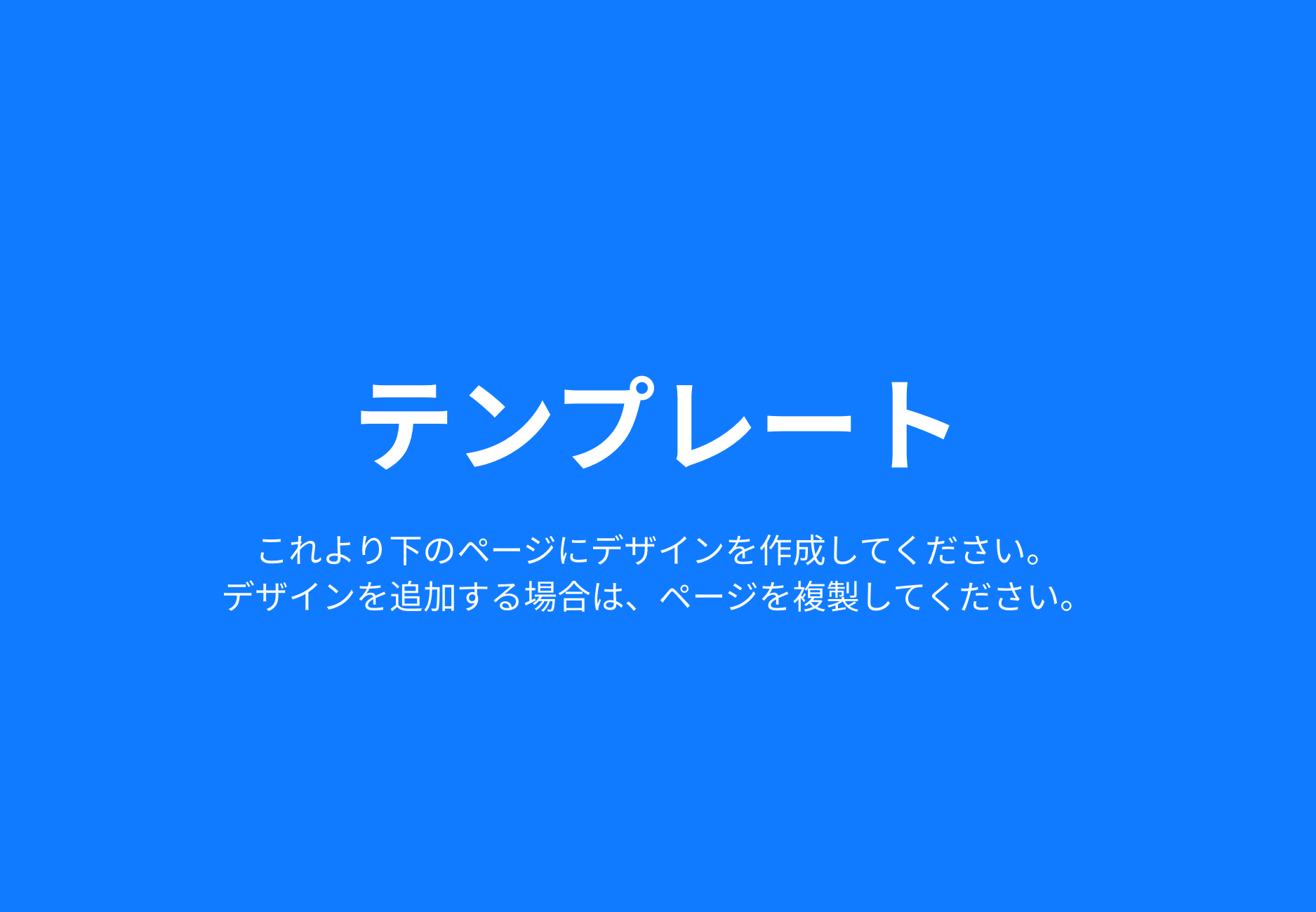

# テンプレート
これより下のページにデザインを作成してください。
デザインを追加する場合は、ページを複製してください。